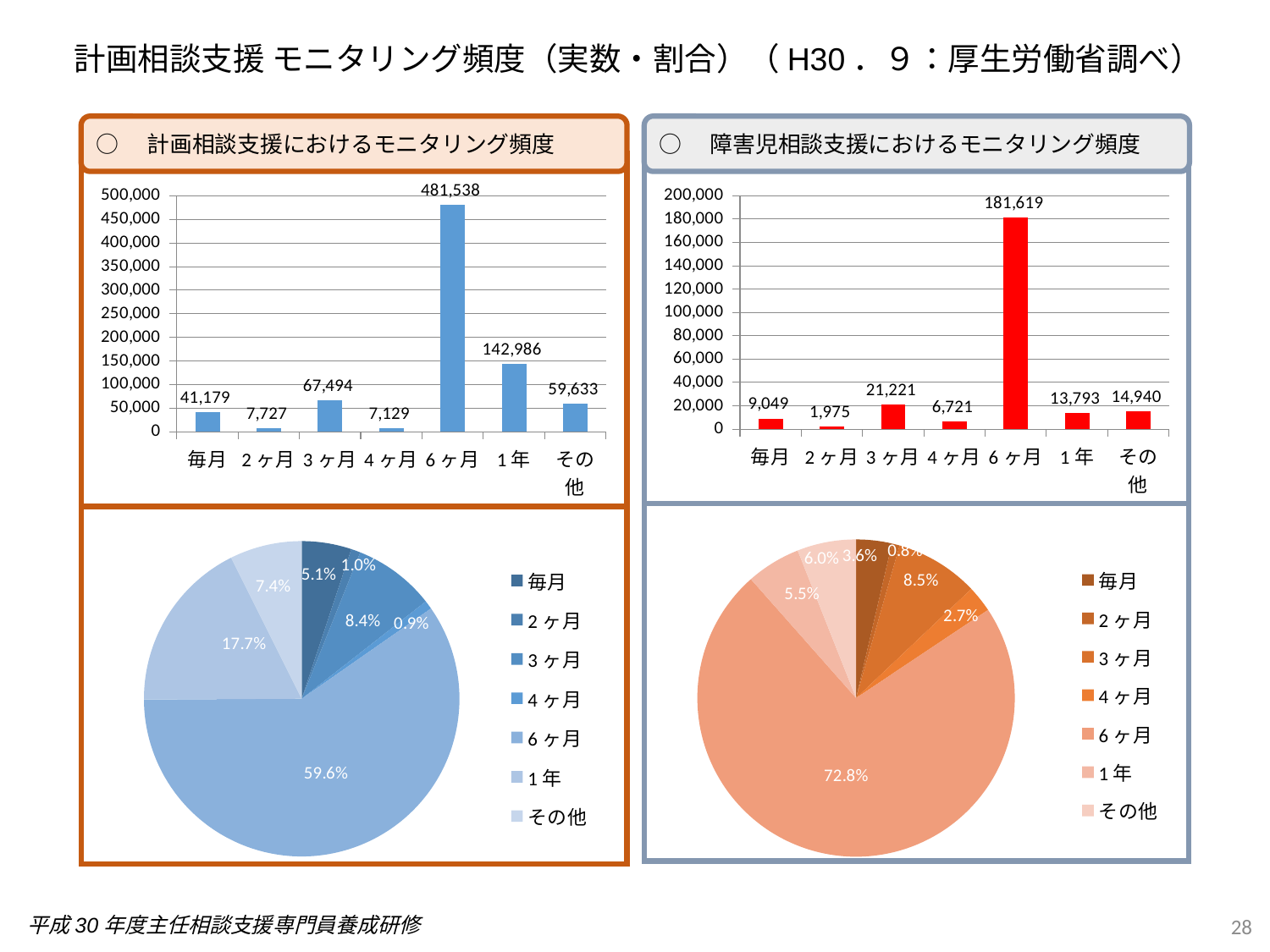

計画相談支援 モニタリング頻度（実数・割合）（H30．９：厚生労働省調べ）
○　計画相談支援におけるモニタリング頻度
○　障害児相談支援におけるモニタリング頻度

### Chart

| Category | 毎月 |
|---|---|
| 毎月 | 41179.0 |
| 2ヶ月 | 7727.0 |
| 3ヶ月 | 67494.0 |
| 4ヶ月 | 7129.0 |
| 6ヶ月 | 481538.0 |
| 1年 | 142986.0 |
| その他 | 59633.0 |

### Chart

| Category | 毎月 |
|---|---|
| 毎月 | 9049.0 |
| 2ヶ月 | 1975.0 |
| 3ヶ月 | 21221.0 |
| 4ヶ月 | 6721.0 |
| 6ヶ月 | 181619.0 |
| 1年 | 13793.0 |
| その他 | 14940.0 |

### Chart

| Category | 毎月 |
|---|---|
| 毎月 | 0.0362950127949045 |
| 2ヶ月 | 0.00792161015249601 |
| 3ヶ月 | 0.0851161969853761 |
| 4ヶ月 | 0.0269575401695826 |
| 6ヶ月 | 0.728463247739834 |
| 1年 | 0.0553229209282924 |
| その他 | 0.0599234712295141 |

### Chart

| Category | 毎月 |
|---|---|
| 毎月 | 0.0509839219696763 |
| 2ヶ月 | 0.00956683661720025 |
| 3ヶ月 | 0.0835646526001441 |
| 4ヶ月 | 0.00882644988275147 |
| 6ヶ月 | 0.596194560757522 |
| 1年 | 0.177031668247314 |
| その他 | 0.0738319099253918 |
28
平成30年度主任相談支援専門員養成研修